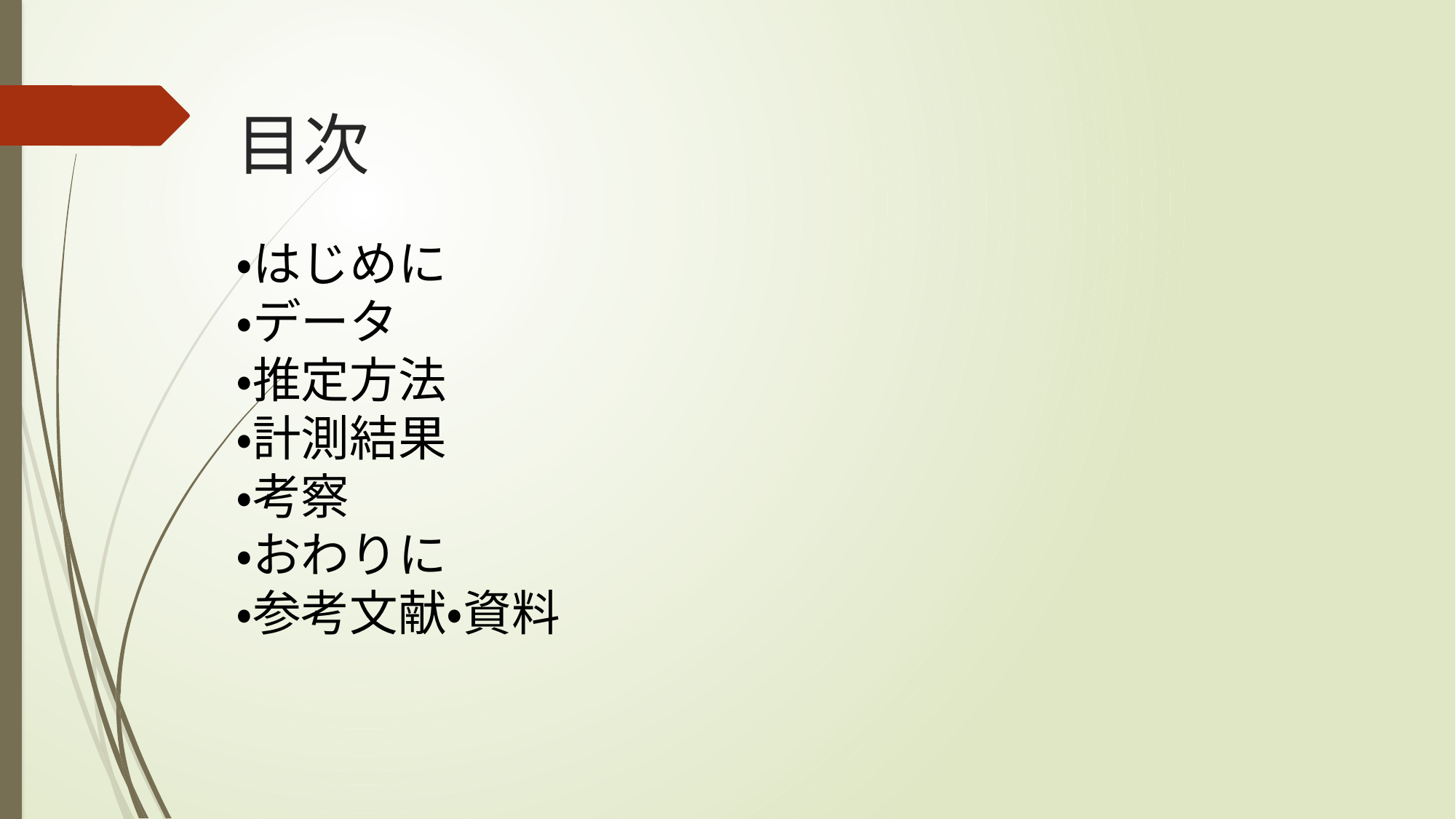

# 目次
・はじめに
・データ
・推定方法
・計測結果
・考察
・おわりに
・参考文献・資料